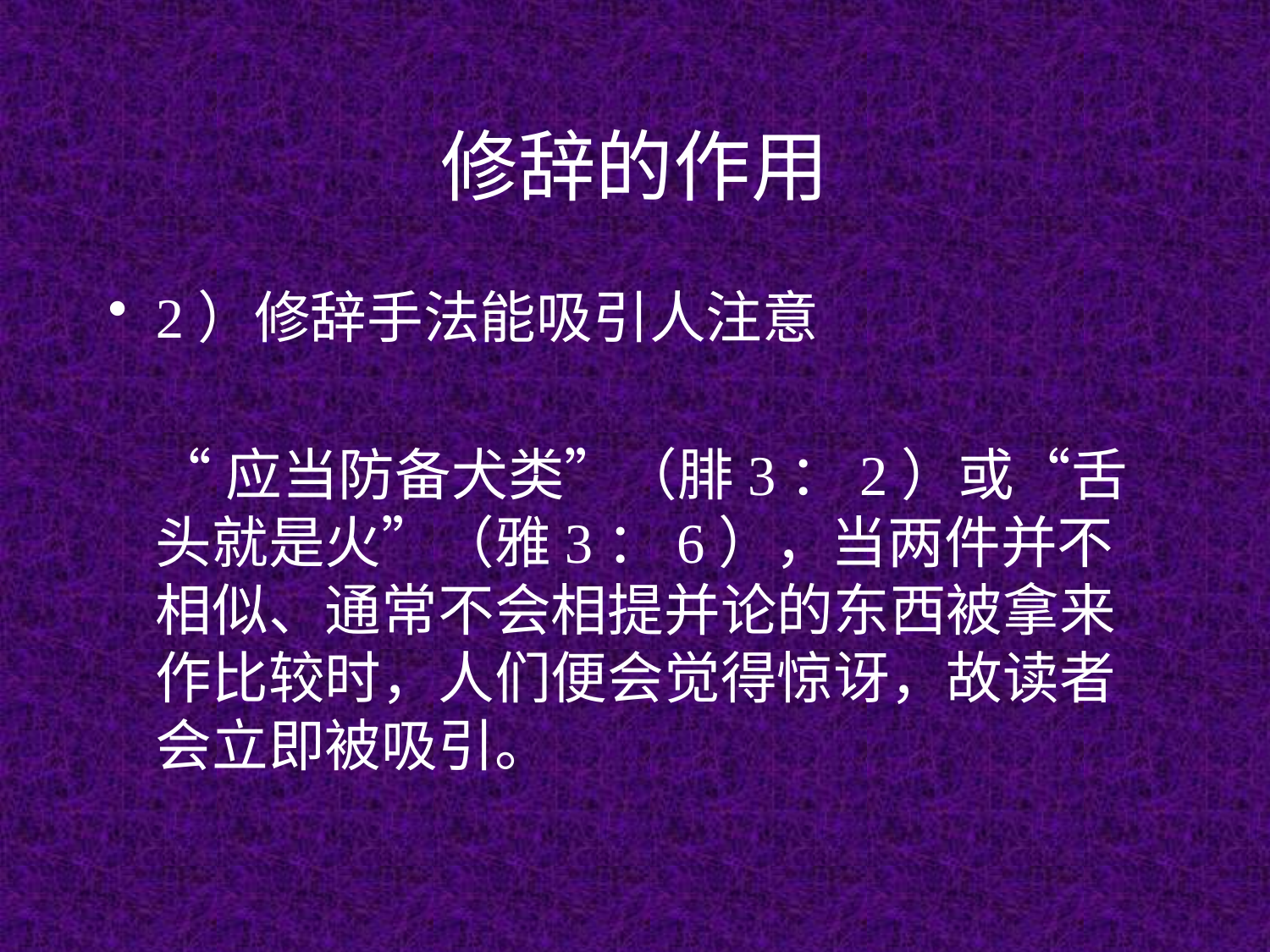

# 修辞的作用
2）修辞手法能吸引人注意

	“应当防备犬类”（腓3：2）或“舌头就是火”（雅3：6），当两件并不相似、通常不会相提并论的东西被拿来作比较时，人们便会觉得惊讶，故读者会立即被吸引。